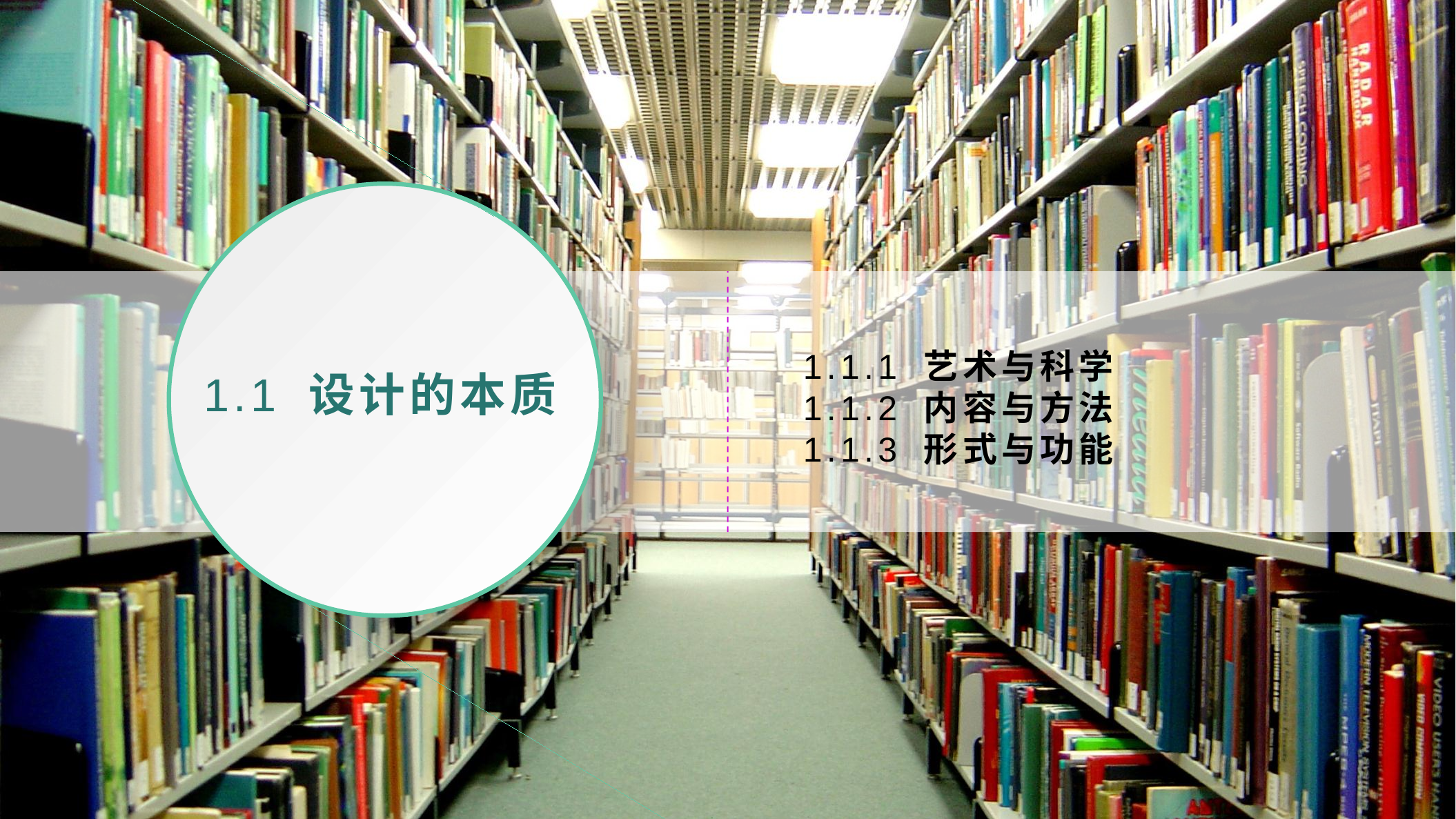

1.1.1 艺术与科学
1.1.2 内容与方法
1.1.3 形式与功能
1.1 设计的本质